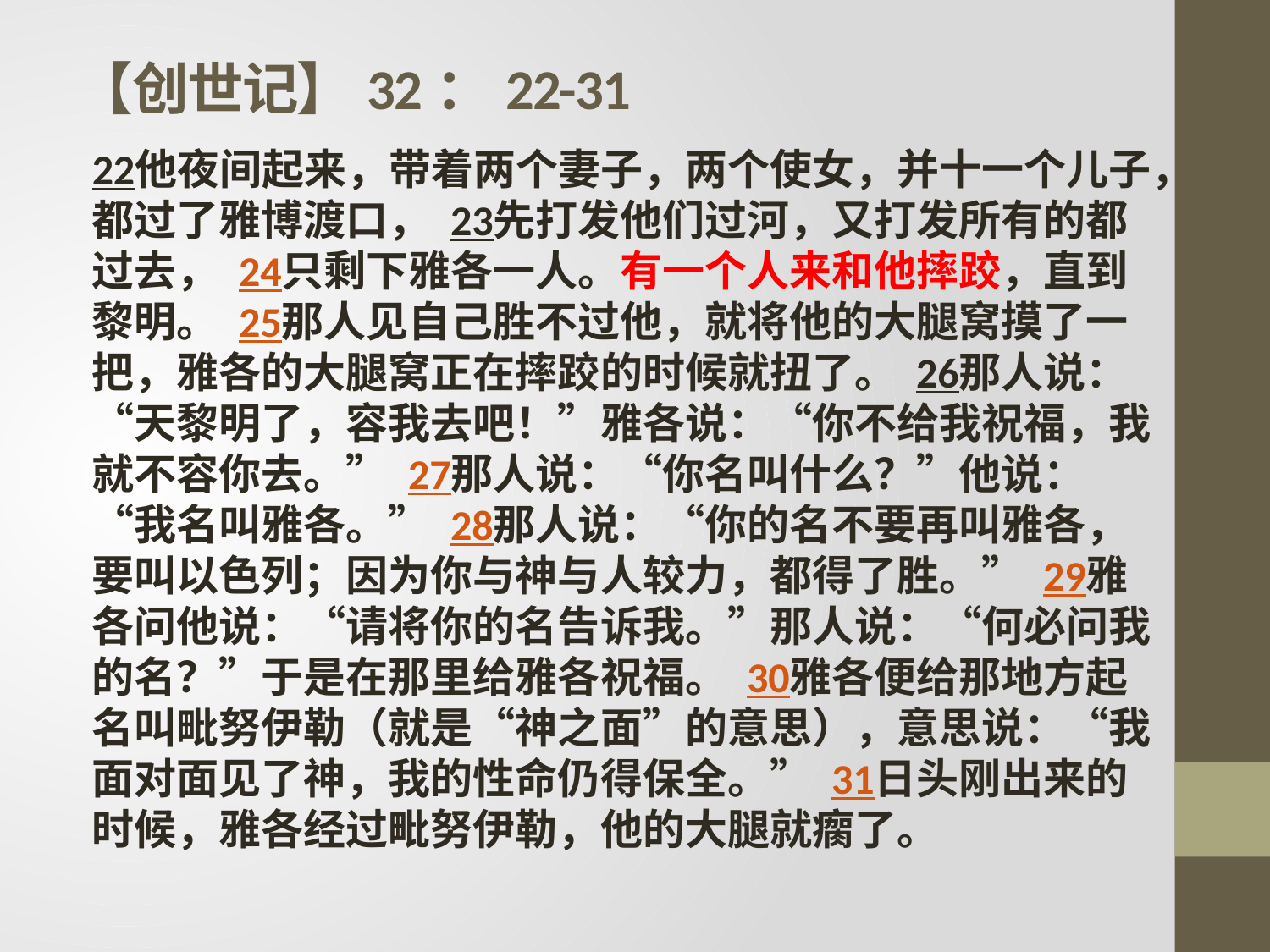

# 【创世记】32：22-31
22他夜间起来，带着两个妻子，两个使女，并十一个儿子，都过了雅博渡口， 23先打发他们过河，又打发所有的都过去， 24只剩下雅各一人。有一个人来和他摔跤，直到黎明。 25那人见自己胜不过他，就将他的大腿窝摸了一把，雅各的大腿窝正在摔跤的时候就扭了。 26那人说：“天黎明了，容我去吧！”雅各说：“你不给我祝福，我就不容你去。” 27那人说：“你名叫什么？”他说：“我名叫雅各。” 28那人说：“你的名不要再叫雅各，要叫以色列；因为你与神与人较力，都得了胜。” 29雅各问他说：“请将你的名告诉我。”那人说：“何必问我的名？”于是在那里给雅各祝福。 30雅各便给那地方起名叫毗努伊勒（就是“神之面”的意思），意思说：“我面对面见了神，我的性命仍得保全。” 31日头刚出来的时候，雅各经过毗努伊勒，他的大腿就瘸了。